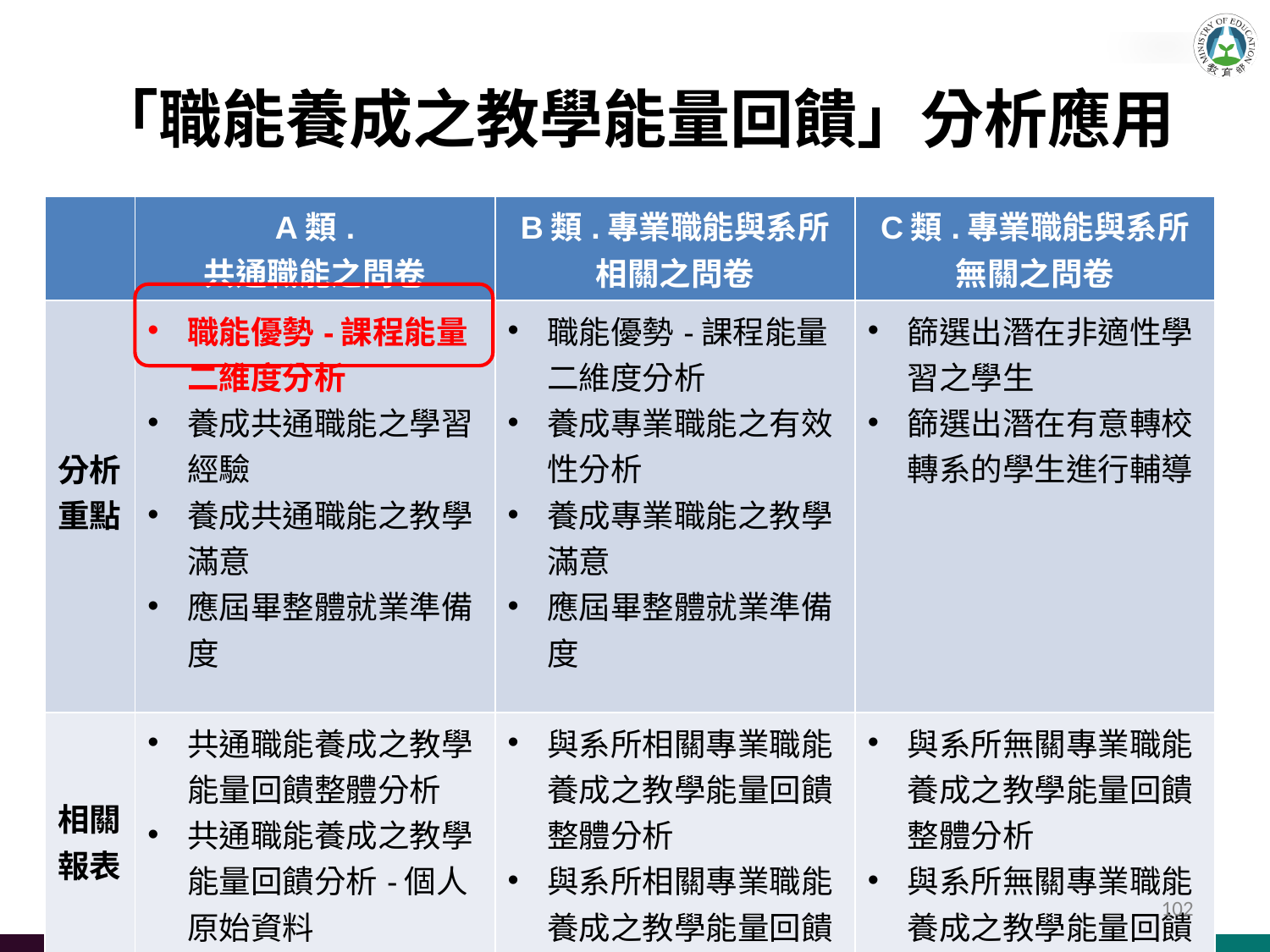

# 「職能養成之教學能量回饋」分析應用
|  | A類. 共通職能之問卷 | B類.專業職能與系所相關之問卷 | C類.專業職能與系所無關之問卷 |
| --- | --- | --- | --- |
| 分析重點 | 職能優勢-課程能量二維度分析 養成共通職能之學習經驗 養成共通職能之教學滿意 應屆畢整體就業準備度 | 職能優勢-課程能量二維度分析 養成專業職能之有效性分析 養成專業職能之教學滿意 應屆畢整體就業準備度 | 篩選出潛在非適性學習之學生 篩選出潛在有意轉校轉系的學生進行輔導 |
| 相關報表 | 共通職能養成之教學能量回饋整體分析 共通職能養成之教學能量回饋分析-個人原始資料 | 與系所相關專業職能養成之教學能量回饋整體分析 與系所相關專業職能養成之教學能量回饋分析-個人原始資料 | 與系所無關專業職能養成之教學能量回饋整體分析 與系所無關專業職能養成之教學能量回饋分析-個人原始資料 |

102